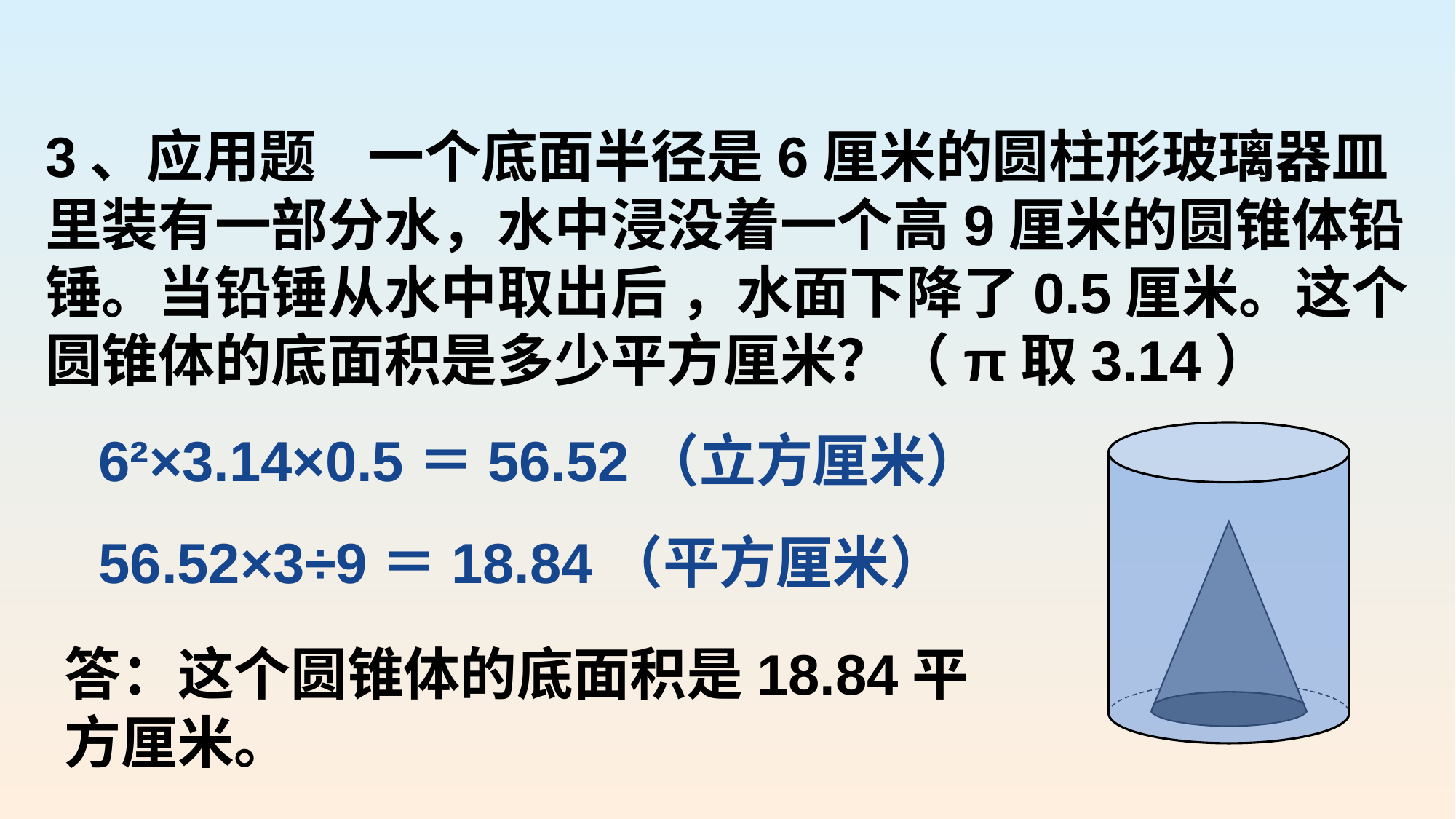

3、应用题    一个底面半径是6厘米的圆柱形玻璃器皿里装有一部分水，水中浸没着一个高9厘米的圆锥体铅锤。当铅锤从水中取出后 ，水面下降了0.5厘米。这个圆锥体的底面积是多少平方厘米？（π取3.14）
6²×3.14×0.5＝56.52（立方厘米）

56.52×3÷9＝18.84（平方厘米）
答：这个圆锥体的底面积是18.84平方厘米。